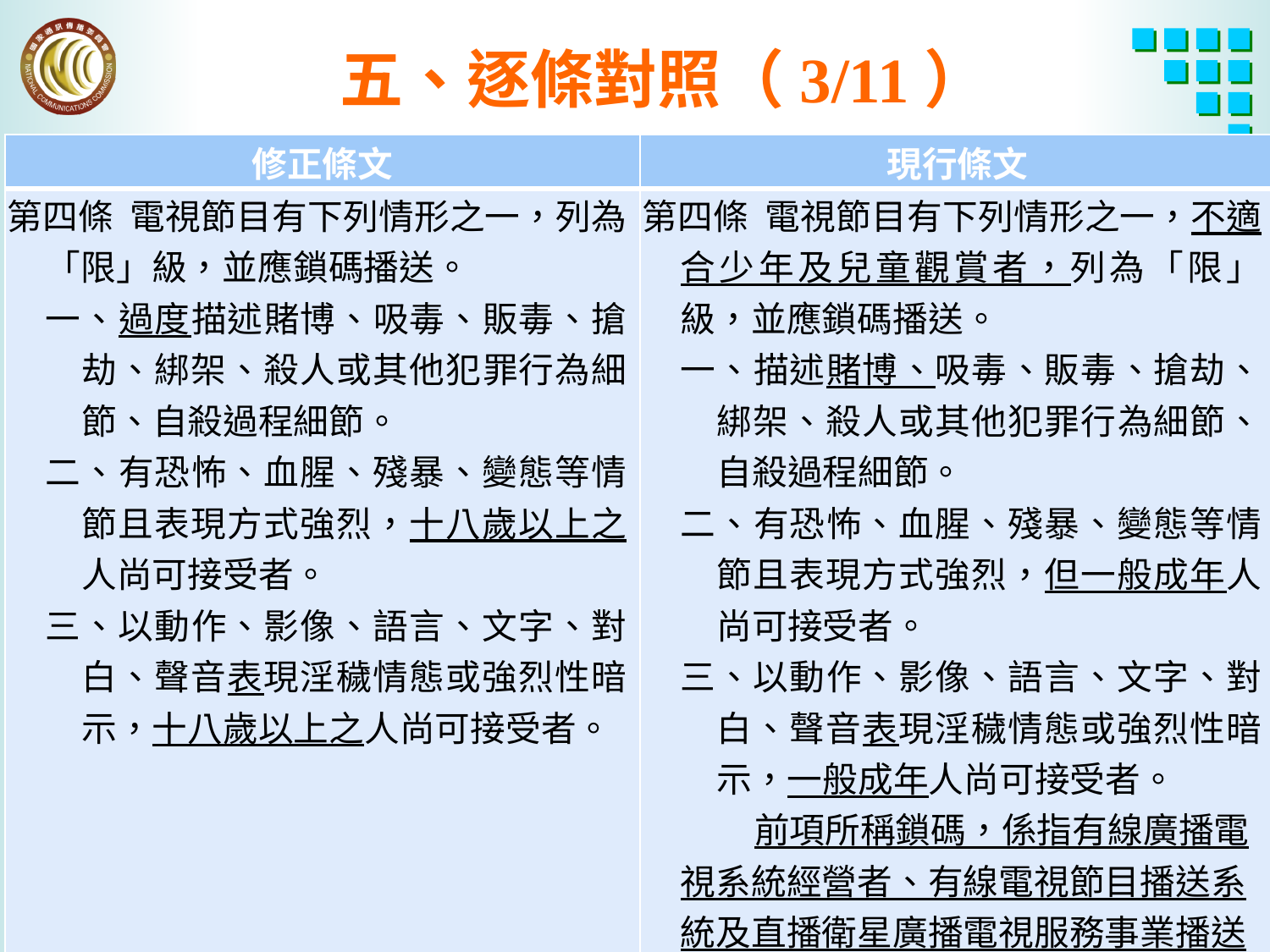

# 五、逐條對照（3/11）
| 修正條文 | 現行條文 |
| --- | --- |
| 第四條 電視節目有下列情形之一，列為「限」級，並應鎖碼播送。 一、過度描述賭博、吸毒、販毒、搶劫、綁架、殺人或其他犯罪行為細節、自殺過程細節。 二、有恐怖、血腥、殘暴、變態等情節且表現方式強烈，十八歲以上之人尚可接受者。 三、以動作、影像、語言、文字、對白、聲音表現淫穢情態或強烈性暗示，十八歲以上之人尚可接受者。 | 第四條 電視節目有下列情形之一，不適合少年及兒童觀賞者，列為「限」級，並應鎖碼播送。 一、描述賭博、吸毒、販毒、搶劫、綁架、殺人或其他犯罪行為細節、自殺過程細節。 二、有恐怖、血腥、殘暴、變態等情節且表現方式強烈，但一般成年人尚可接受者。 三、以動作、影像、語言、文字、對白、聲音表現淫穢情態或強烈性暗示，一般成年人尚可接受者。 前項所稱鎖碼，係指有線廣播電視系統經營者、有線電視節目播送系統及直播衛星廣播電視服務事業播送之影像或聲音，須由收視戶經特殊解碼程序始能視、聽者。 |